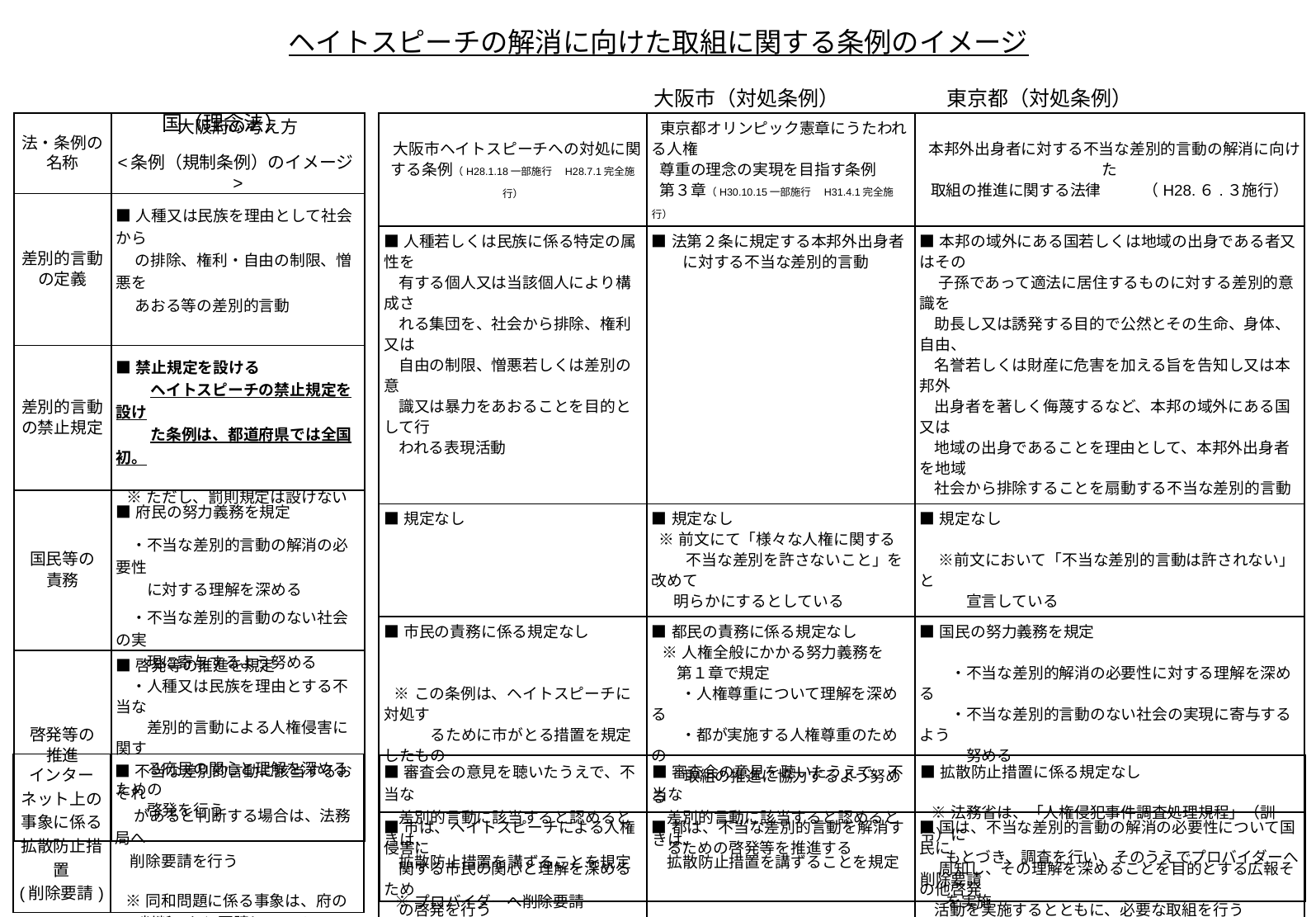

ヘイトスピーチの解消に向けた取組に関する条例のイメージ
　　　　　　 　　　　　　　　　　　　　　　　　　　　　　　　　　   　大阪市（対処条例）　　　　　 東京都（対処条例）　　　　　　　　　　　　国（理念法）
| 法・条例の 名称 | 大阪府の考え方 <条例（規制条例）のイメージ> |
| --- | --- |
| 差別的言動の定義 | ■人種又は民族を理由として社会から 　 の排除、権利・自由の制限、憎悪を 　 あおる等の差別的言動 |
| 差別的言動の禁止規定 | ■禁止規定を設ける 　　 ヘイトスピーチの禁止規定を設け 　　 た条例は、都道府県では全国初。 ※ただし、罰則規定は設けない |
| 国民等の 責務 | ■府民の努力義務を規定 　・不当な差別的言動の解消の必要性 　　に対する理解を深める 　・不当な差別的言動のない社会の実 　　現に寄与するよう努める |
| 啓発等の 推進 | ■啓発等の推進を規定 　・人種又は民族を理由とする不当な 　　差別的言動による人権侵害に関す 　　る府民の関心と理解を深めるための 　　啓発を行う |
| 大阪市ヘイトスピーチへの対処に関する条例（H28.1.18一部施行　H28.7.1完全施行） | 東京都オリンピック憲章にうたわれる人権 尊重の理念の実現を目指す条例 第３章（H30.10.15一部施行　H31.4.1完全施行） | 本邦外出身者に対する不当な差別的言動の解消に向けた 取組の推進に関する法律 （H28.６.３施行） |
| --- | --- | --- |
| ■人種若しくは民族に係る特定の属性を 有する個人又は当該個人により構成さ れる集団を、社会から排除、権利又は 自由の制限、憎悪若しくは差別の意 識又は暴力をあおることを目的として行 われる表現活動 | ■法第２条に規定する本邦外出身者 　　に対する不当な差別的言動 | ■本邦の域外にある国若しくは地域の出身である者又はその　 　 子孫であって適法に居住するものに対する差別的意識を 助長し又は誘発する目的で公然とその生命、身体、自由、 名誉若しくは財産に危害を加える旨を告知し又は本邦外 出身者を著しく侮蔑するなど、本邦の域外にある国又は 地域の出身であることを理由として、本邦外出身者を地域 社会から排除することを扇動する不当な差別的言動 |
| ■規定なし | ■規定なし ※前文にて「様々な人権に関する 　　 不当な差別を許さないこと」を改めて 明らかにするとしている | ■規定なし 　 ※前文において「不当な差別的言動は許されない」と 　　　宣言している |
| ■市民の責務に係る規定なし　　　　　　　　　　　　 　 ※この条例は、ヘイトスピーチに対処す 　　　るために市がとる措置を規定したもの | ■都民の責務に係る規定なし 　 ※人権全般にかかる努力義務を 第１章で規定 　 ・人権尊重について理解を深める 　 ・都が実施する人権尊重のための 取組の推進に協力するよう努める | ■国民の努力義務を規定 　　・不当な差別的解消の必要性に対する理解を深める 　　・不当な差別的言動のない社会の実現に寄与するよう 　　　努める |
| ■市は、ヘイトスピーチによる人権侵害に 関する市民の関心と理解を深めるため の啓発を行う | ■都は、不当な差別的言動を解消す るための啓発等を推進する | ■国は、不当な差別的言動の解消の必要性について国民に 　 周知し、その理解を深めることを目的とする広報その他啓発 活動を実施するとともに、必要な取組を行う ■地方公共団体は、国との適切な役割分担を踏まえて、 当該地域に応じ、住民に周知、広報その他の啓発活動を 実施するとともに、必要な取組を行う |
| インターネット上の事象に係る拡散防止措置 (削除要請) | ■不当な差別的言動に該当するおそれ 　 があると判断する場合は、法務局へ 削除要請を行う ※同和問題に係る事象は、府の 判断のもと要請している |
| --- | --- |
| ■審査会の意見を聴いたうえで、不当な 差別的言動に該当すると認めるときは、 拡散防止措置を講ずることを規定 ※プロバイダーへ削除要請 | ■審査会の意見を聴いたうえで、不当な 差別的言動に該当すると認めるときは、 拡散防止措置を講ずることを規定 | ■拡散防止措置に係る規定なし ※法務省は、「人権侵犯事件調査処理規程」（訓令）に もとづき、調査を行い、そのうえでプロバイダーへ削除要請 を実施 |
| --- | --- | --- |